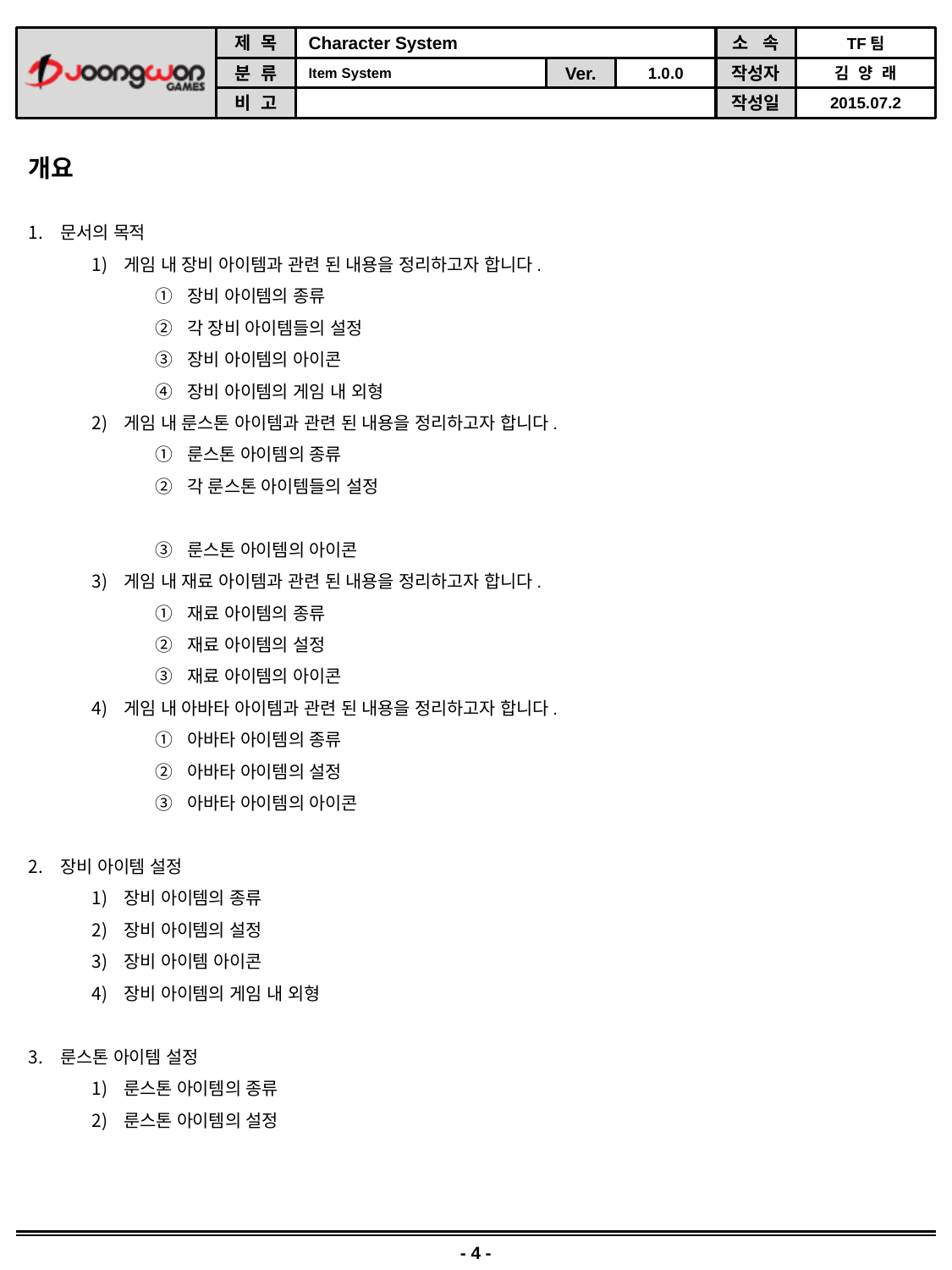

개요
문서의 목적
게임 내 장비 아이템과 관련 된 내용을 정리하고자 합니다.
장비 아이템의 종류
각 장비 아이템들의 설정
장비 아이템의 아이콘
장비 아이템의 게임 내 외형
게임 내 룬스톤 아이템과 관련 된 내용을 정리하고자 합니다.
룬스톤 아이템의 종류
각 룬스톤 아이템들의 설정

룬스톤 아이템의 아이콘
게임 내 재료 아이템과 관련 된 내용을 정리하고자 합니다.
재료 아이템의 종류
재료 아이템의 설정
재료 아이템의 아이콘
게임 내 아바타 아이템과 관련 된 내용을 정리하고자 합니다.
아바타 아이템의 종류
아바타 아이템의 설정
아바타 아이템의 아이콘

장비 아이템 설정
장비 아이템의 종류
장비 아이템의 설정
장비 아이템 아이콘
장비 아이템의 게임 내 외형

룬스톤 아이템 설정
룬스톤 아이템의 종류
룬스톤 아이템의 설정
- 4 -